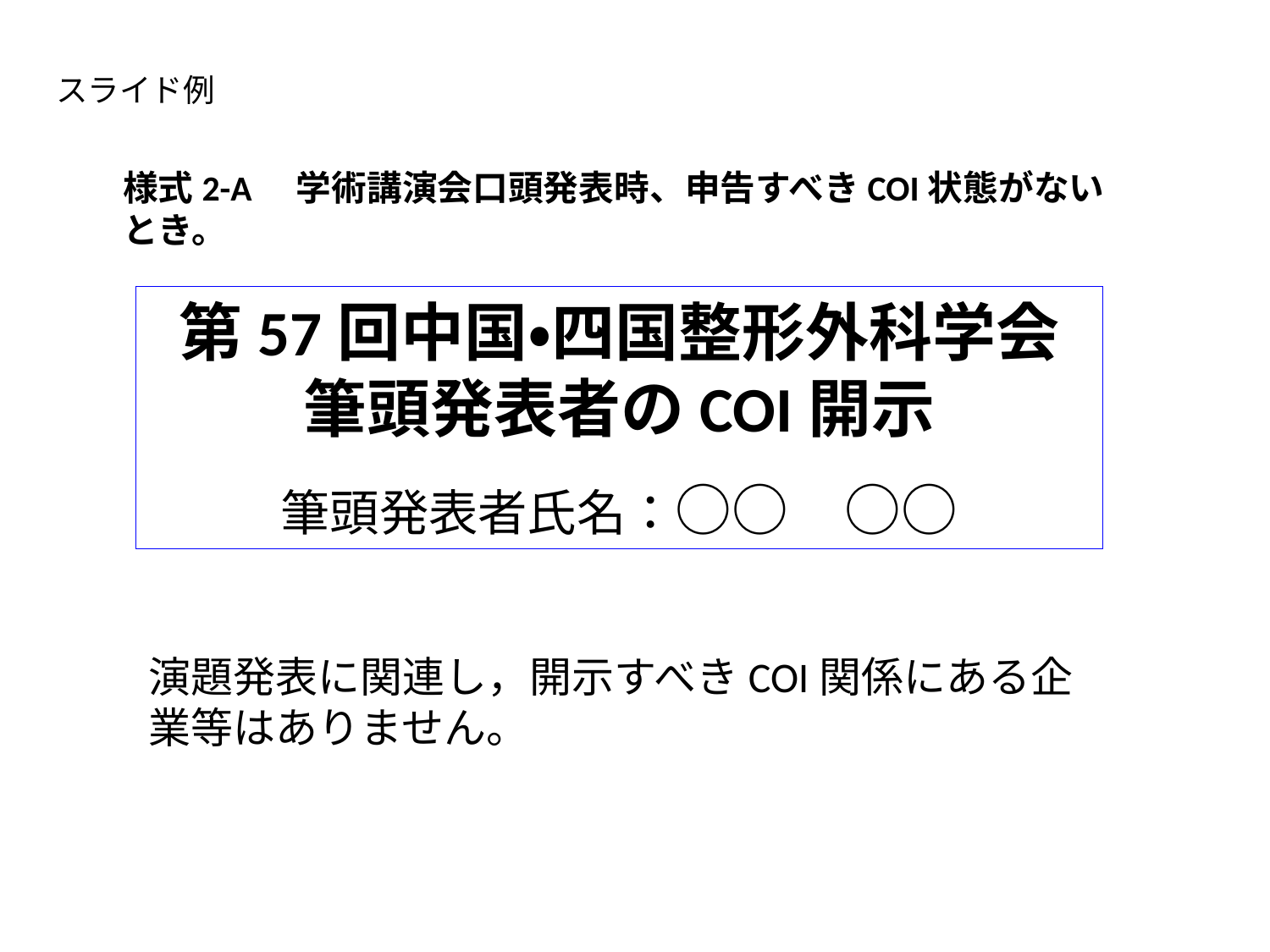

スライド例
様式2-A　学術講演会口頭発表時、申告すべきCOI状態がないとき。

第57回中国・四国整形外科学会
筆頭発表者のCOI開示

筆頭発表者氏名：○○　○○
演題発表に関連し，開示すべきCOI関係にある企業等はありません。